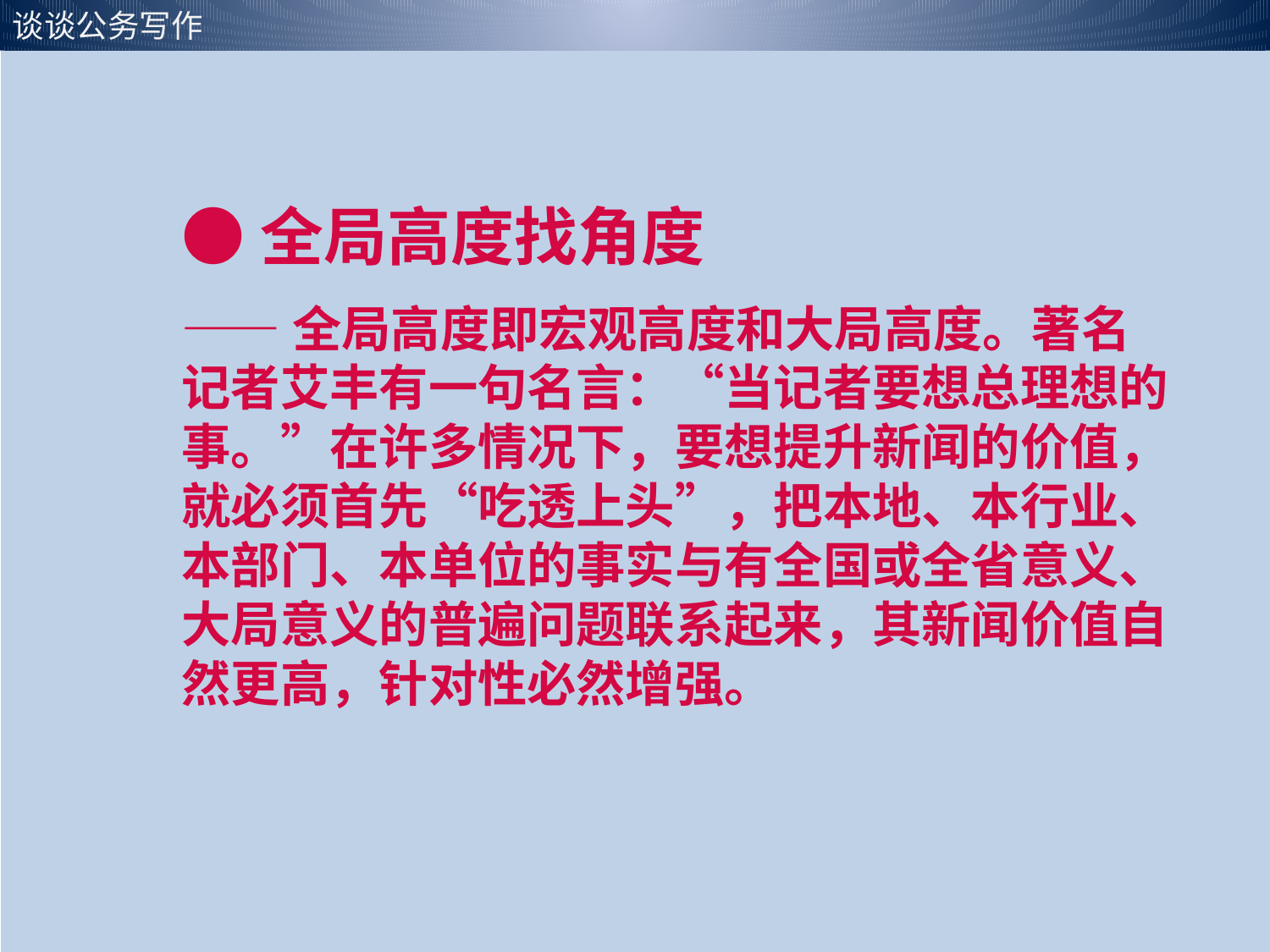

●全局高度找角度
——全局高度即宏观高度和大局高度。著名记者艾丰有一句名言：“当记者要想总理想的事。”在许多情况下，要想提升新闻的价值，就必须首先“吃透上头”，把本地、本行业、本部门、本单位的事实与有全国或全省意义、大局意义的普遍问题联系起来，其新闻价值自然更高，针对性必然增强。